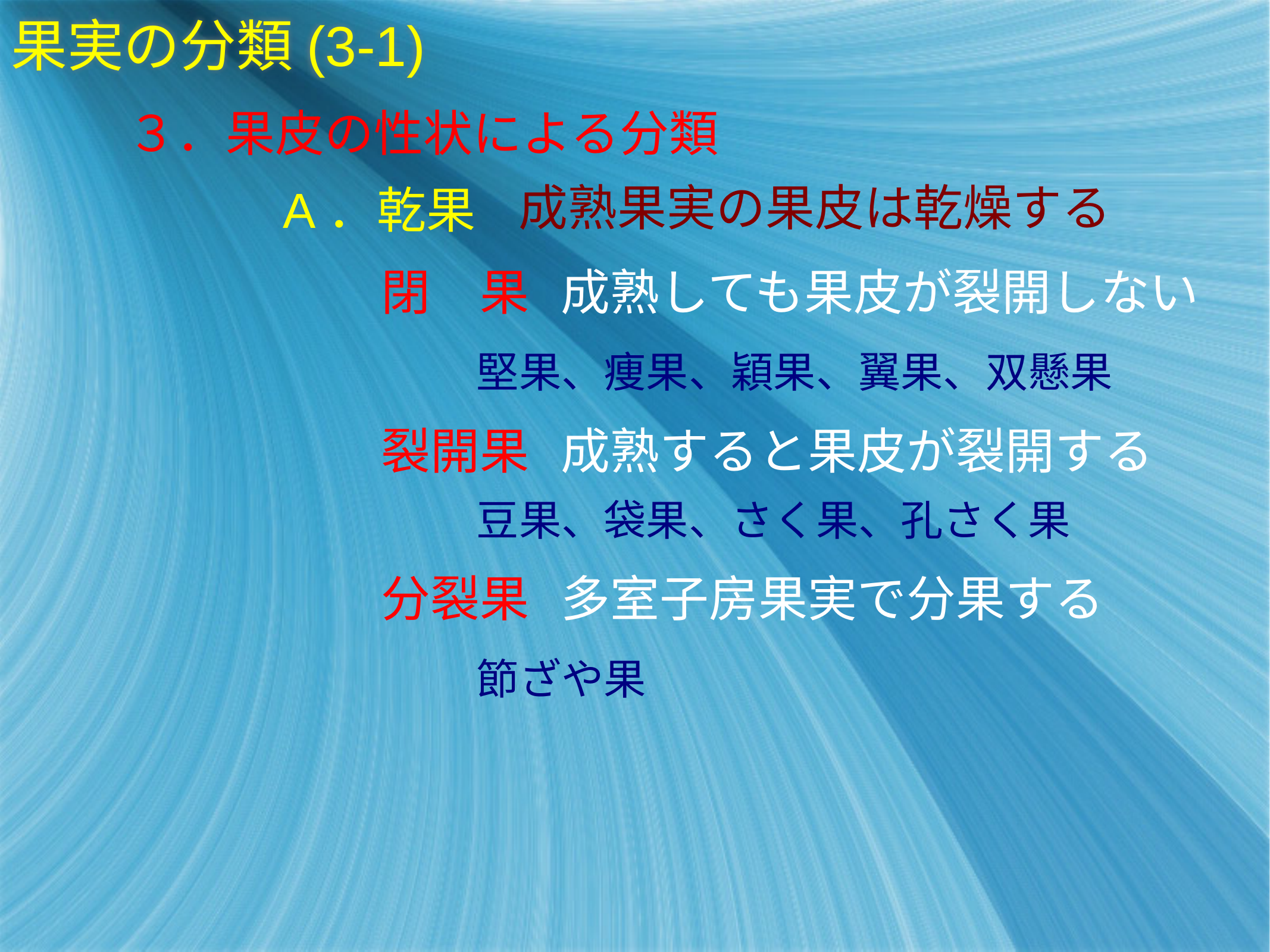

果実の分類(3-1)
３．果皮の性状による分類
成熟果実の果皮は乾燥する
A．乾果
閉　果
成熟しても果皮が裂開しない
堅果、痩果、穎果、翼果、双懸果
裂開果
成熟すると果皮が裂開する
豆果、袋果、さく果、孔さく果
分裂果
多室子房果実で分果する
節ざや果